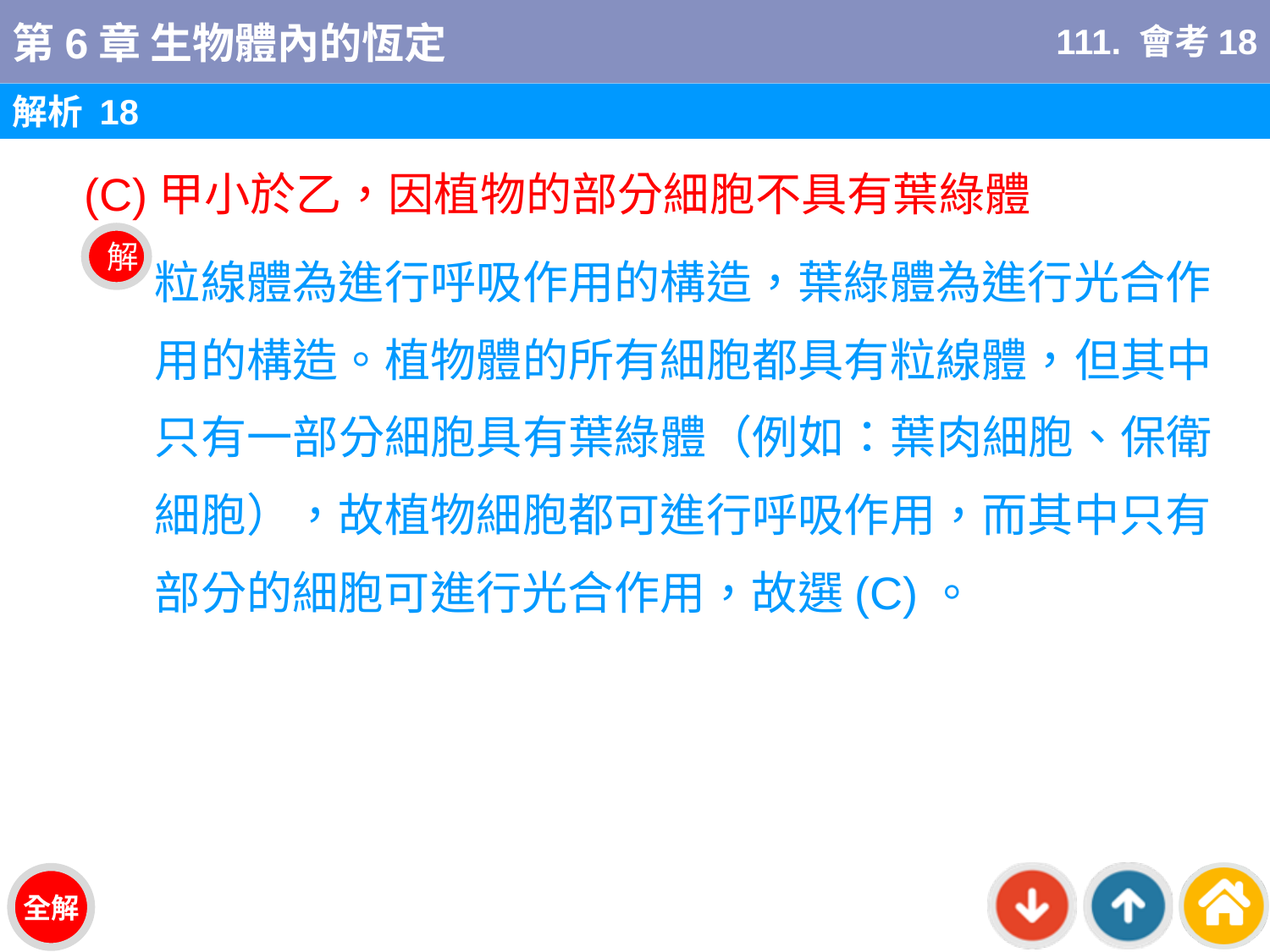

111. 會考18
解析 18
(C)甲小於乙，因植物的部分細胞不具有葉綠體
粒線體為進行呼吸作用的構造，葉綠體為進行光合作用的構造。植物體的所有細胞都具有粒線體，但其中只有一部分細胞具有葉綠體（例如：葉肉細胞、保衛細胞），故植物細胞都可進行呼吸作用，而其中只有部分的細胞可進行光合作用，故選(C)。
解
全解